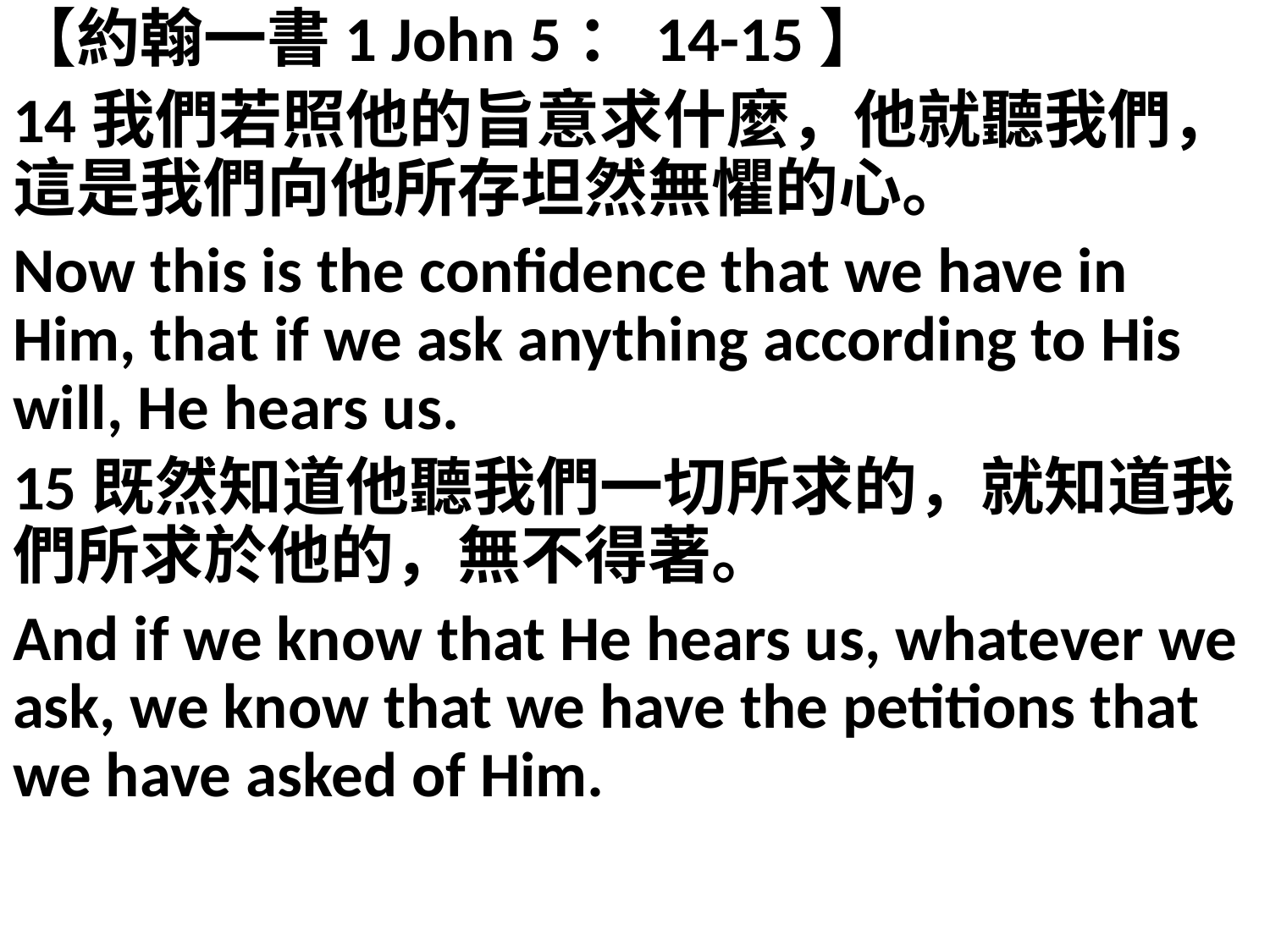

【約翰一書1 John 5：14-15】
14我們若照他的旨意求什麼，他就聽我們，這是我們向他所存坦然無懼的心。
Now this is the confidence that we have in Him, that if we ask anything according to His will, He hears us.
15既然知道他聽我們一切所求的，就知道我們所求於他的，無不得著。
And if we know that He hears us, whatever we ask, we know that we have the petitions that we have asked of Him.